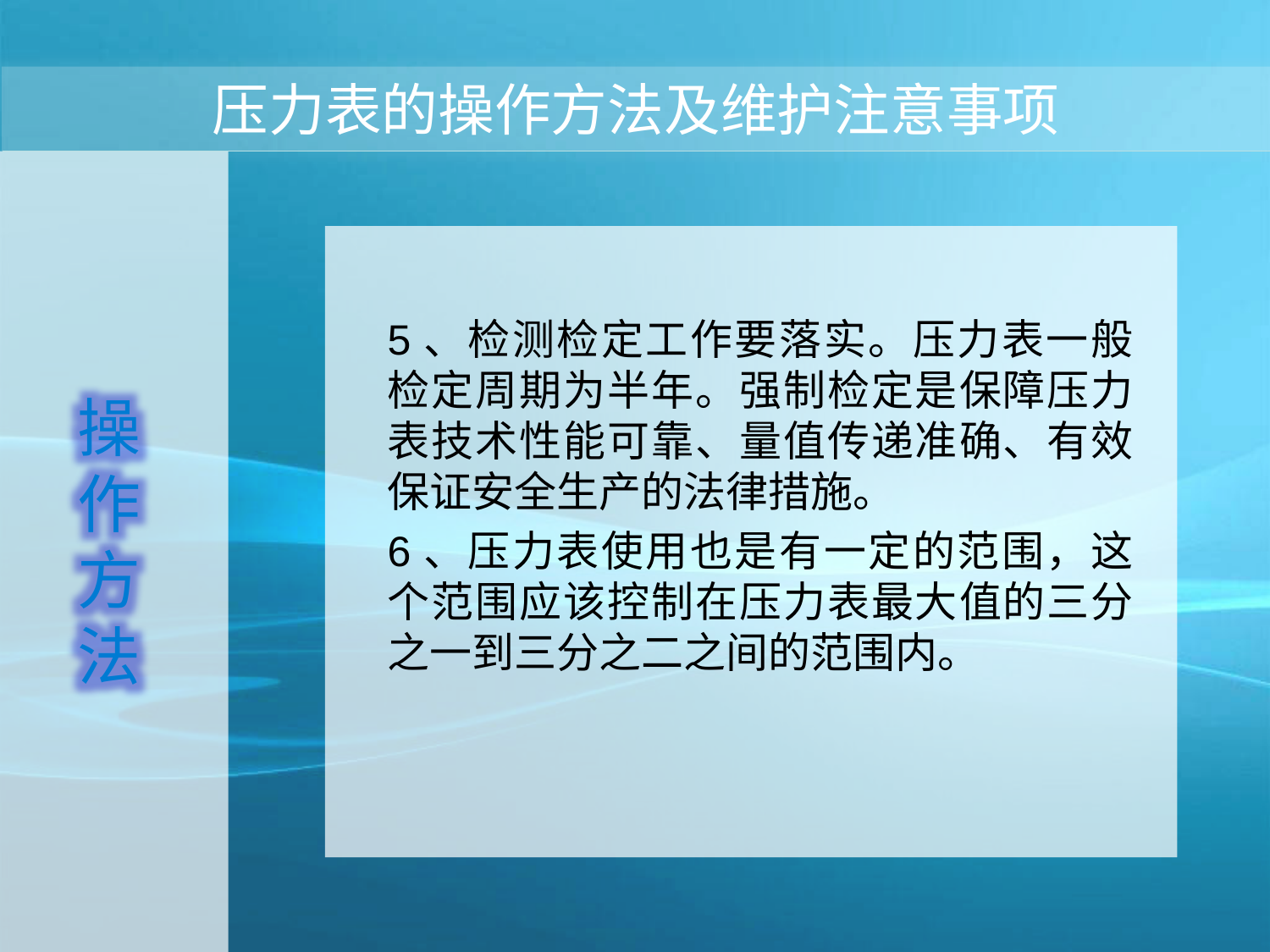

# 压力表的操作方法及维护注意事项

5、检测检定工作要落实。压力表一般检定周期为半年。强制检定是保障压力表技术性能可靠、量值传递准确、有效保证安全生产的法律措施。
6、压力表使用也是有一定的范围，这个范围应该控制在压力表最大值的三分之一到三分之二之间的范围内。
操作方法